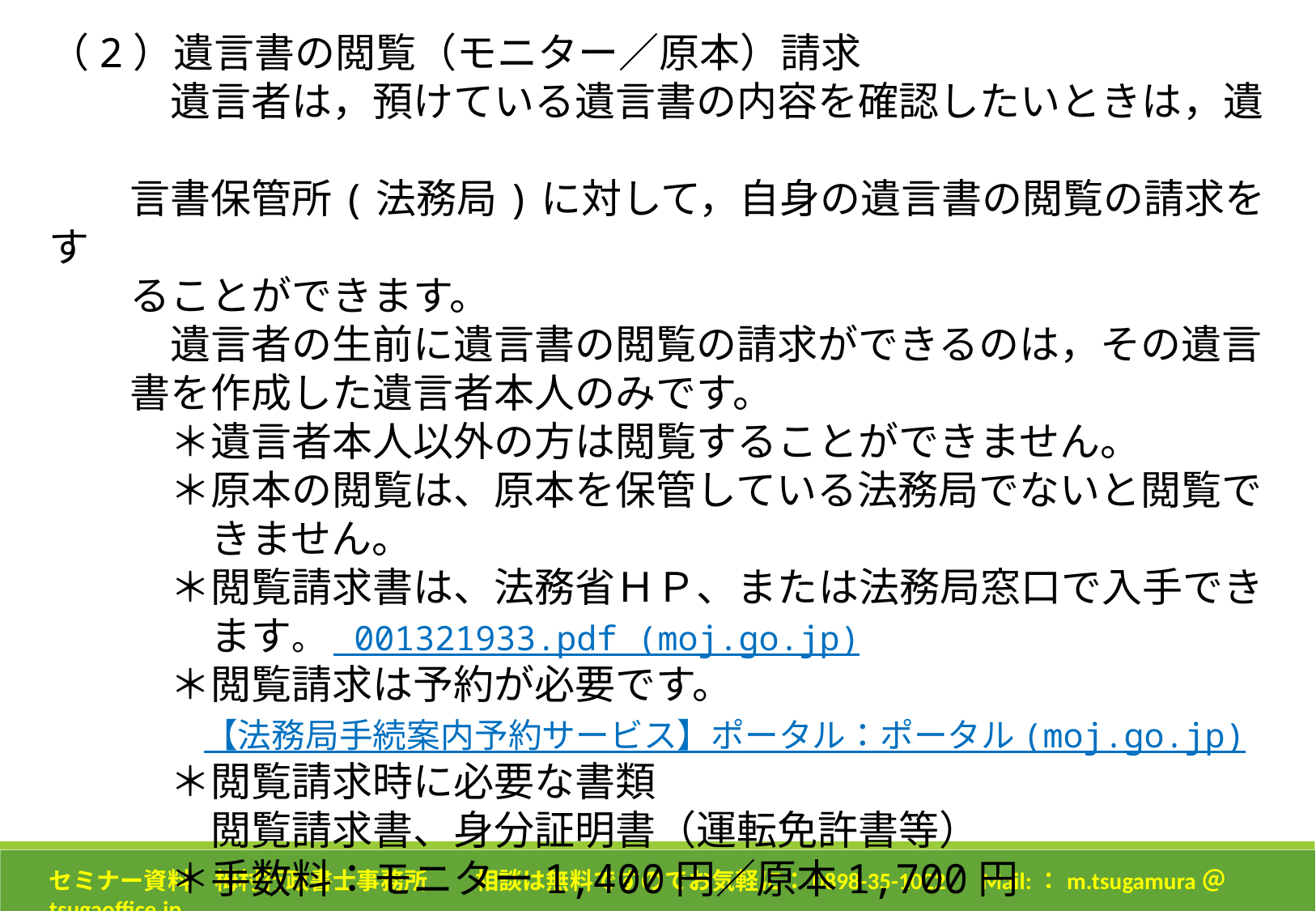

（2）遺言書の閲覧（モニター／原本）請求
　　　遺言者は，預けている遺言書の内容を確認したいときは，遺
　　言書保管所(法務局)に対して，自身の遺言書の閲覧の請求をす
　　ることができます。
　　　遺言者の生前に遺言書の閲覧の請求ができるのは，その遺言
　　書を作成した遺言者本人のみです。
　　　＊遺言者本人以外の方は閲覧することができません。
　　　＊原本の閲覧は、原本を保管している法務局でないと閲覧で
　　　　きません。
　　　＊閲覧請求書は、法務省ＨＰ、または法務局窓口で入手でき
　　　　ます。 001321933.pdf (moj.go.jp)
　　　＊閲覧請求は予約が必要です。
　　　　【法務局手続案内予約サービス】ポータル：ポータル (moj.go.jp)
　　　＊閲覧請求時に必要な書類
　　　　閲覧請求書、身分証明書（運転免許書等）
　　　＊手数料：モニター1,400円／原本1,700円
セミナー資料　栂村行政書士事務所　　相談は無料ですのでお気軽に：0898-35-1022　Mail:：m.tsugamura＠tsugaoffice.jp